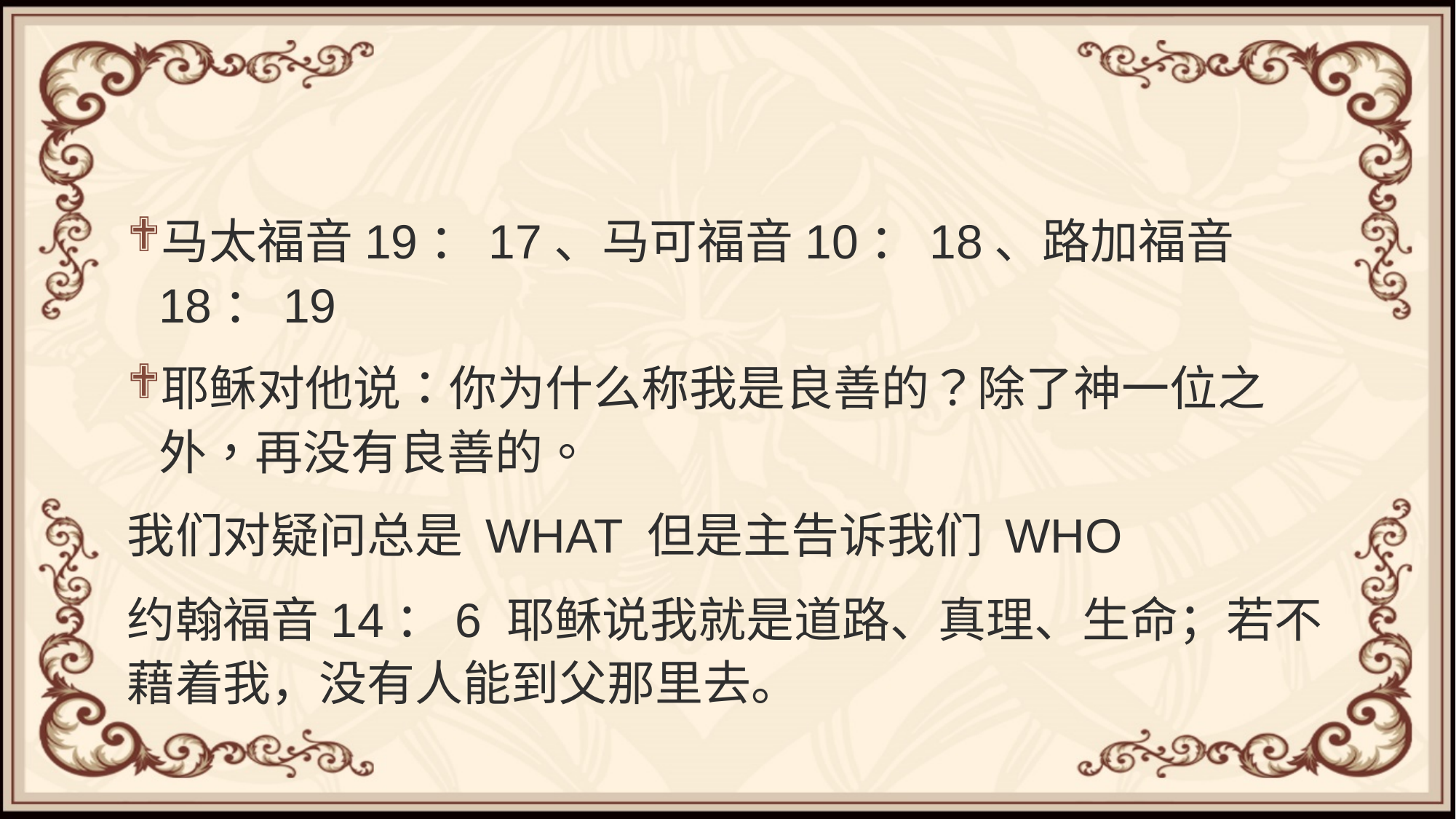

#
马太福音19：17、马可福音10：18、路加福音18：19
耶稣对他说：你为什么称我是良善的？除了神一位之外，再没有良善的。
我们对疑问总是 WHAT 但是主告诉我们 WHO
约翰福音14：6 耶稣说我就是道路、真理、生命；若不藉着我，没有人能到父那里去。